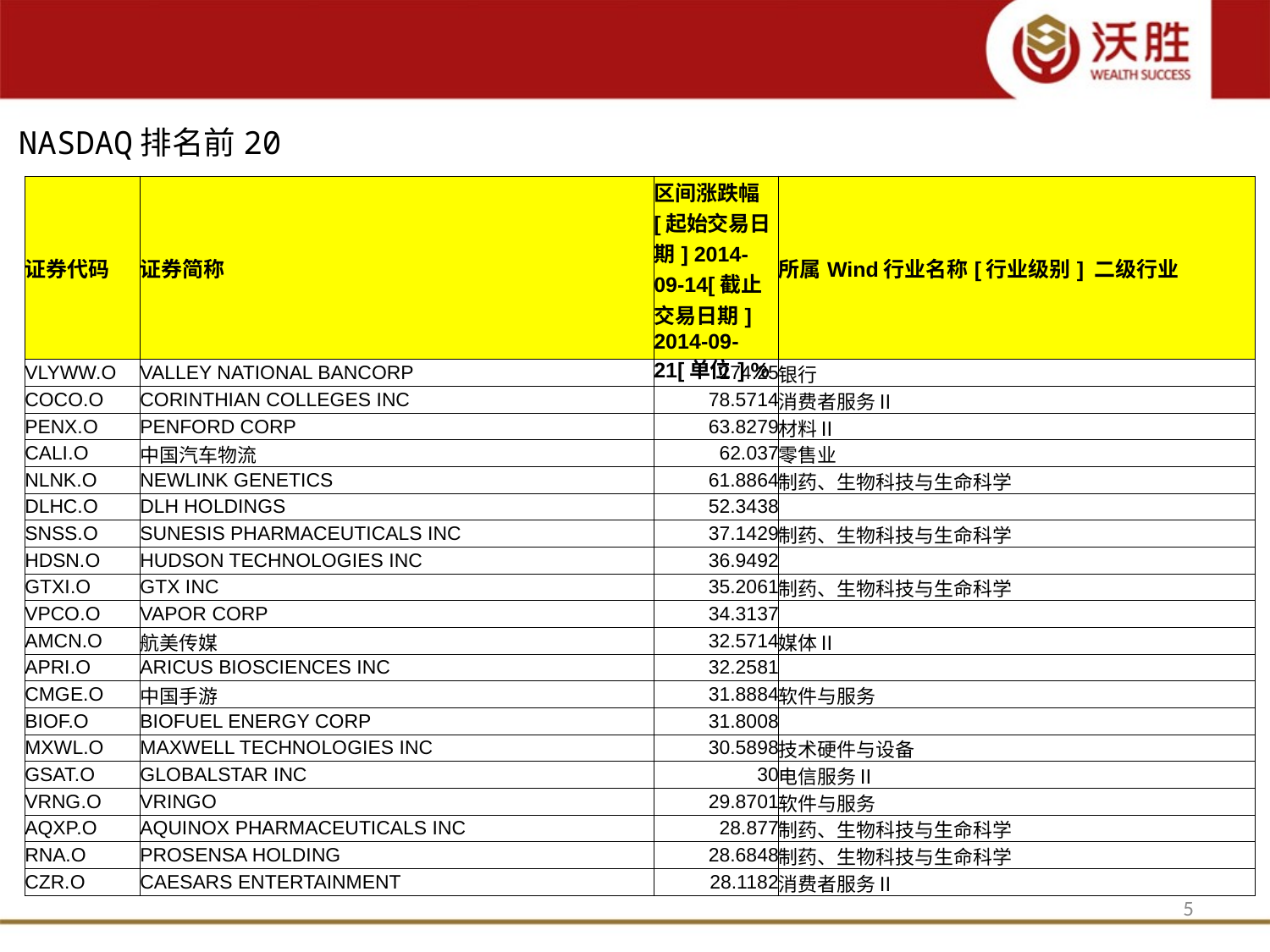

NASDAQ排名前20
| 证券代码 | 证券简称 | 区间涨跌幅[起始交易日期] 2014-09-14[截止交易日期] 2014-09-21[单位] % | 所属Wind行业名称[行业级别] 二级行业 |
| --- | --- | --- | --- |
| VLYWW.O | VALLEY NATIONAL BANCORP | 274.25 | 银行 |
| COCO.O | CORINTHIAN COLLEGES INC | 78.5714 | 消费者服务Ⅱ |
| PENX.O | PENFORD CORP | 63.8279 | 材料Ⅱ |
| CALI.O | 中国汽车物流 | 62.037 | 零售业 |
| NLNK.O | NEWLINK GENETICS | 61.8864 | 制药、生物科技与生命科学 |
| DLHC.O | DLH HOLDINGS | 52.3438 |  |
| SNSS.O | SUNESIS PHARMACEUTICALS INC | 37.1429 | 制药、生物科技与生命科学 |
| HDSN.O | HUDSON TECHNOLOGIES INC | 36.9492 |  |
| GTXI.O | GTX INC | 35.2061 | 制药、生物科技与生命科学 |
| VPCO.O | VAPOR CORP | 34.3137 |  |
| AMCN.O | 航美传媒 | 32.5714 | 媒体Ⅱ |
| APRI.O | ARICUS BIOSCIENCES INC | 32.2581 |  |
| CMGE.O | 中国手游 | 31.8884 | 软件与服务 |
| BIOF.O | BIOFUEL ENERGY CORP | 31.8008 |  |
| MXWL.O | MAXWELL TECHNOLOGIES INC | 30.5898 | 技术硬件与设备 |
| GSAT.O | GLOBALSTAR INC | 30 | 电信服务Ⅱ |
| VRNG.O | VRINGO | 29.8701 | 软件与服务 |
| AQXP.O | AQUINOX PHARMACEUTICALS INC | 28.877 | 制药、生物科技与生命科学 |
| RNA.O | PROSENSA HOLDING | 28.6848 | 制药、生物科技与生命科学 |
| CZR.O | CAESARS ENTERTAINMENT | 28.1182 | 消费者服务Ⅱ |
5